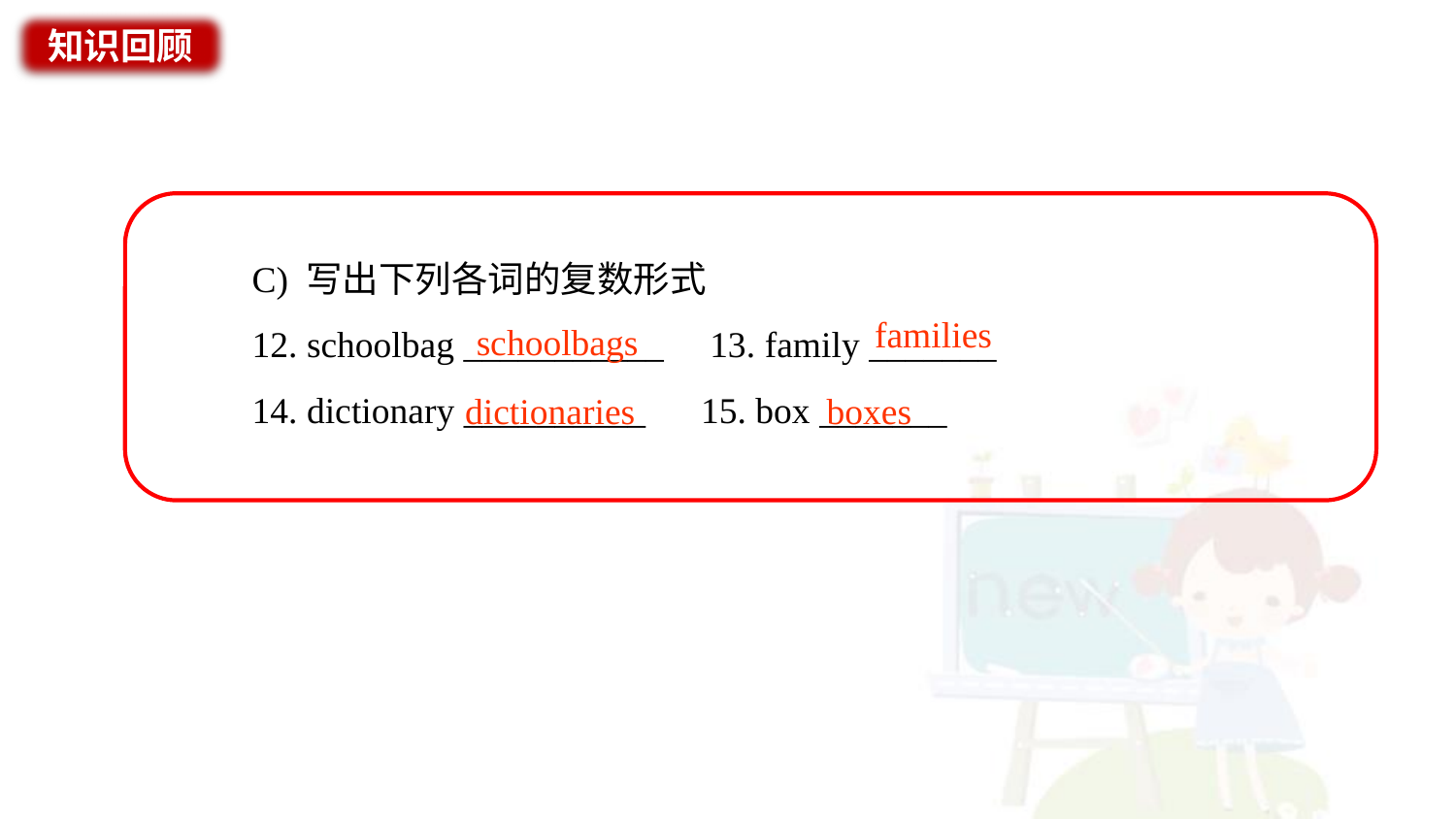

知识回顾

C) 写出下列各词的复数形式
12. schoolbag ___________     13. family _______
14. dictionary __________      15. box _______
families
schoolbags
dictionaries
boxes